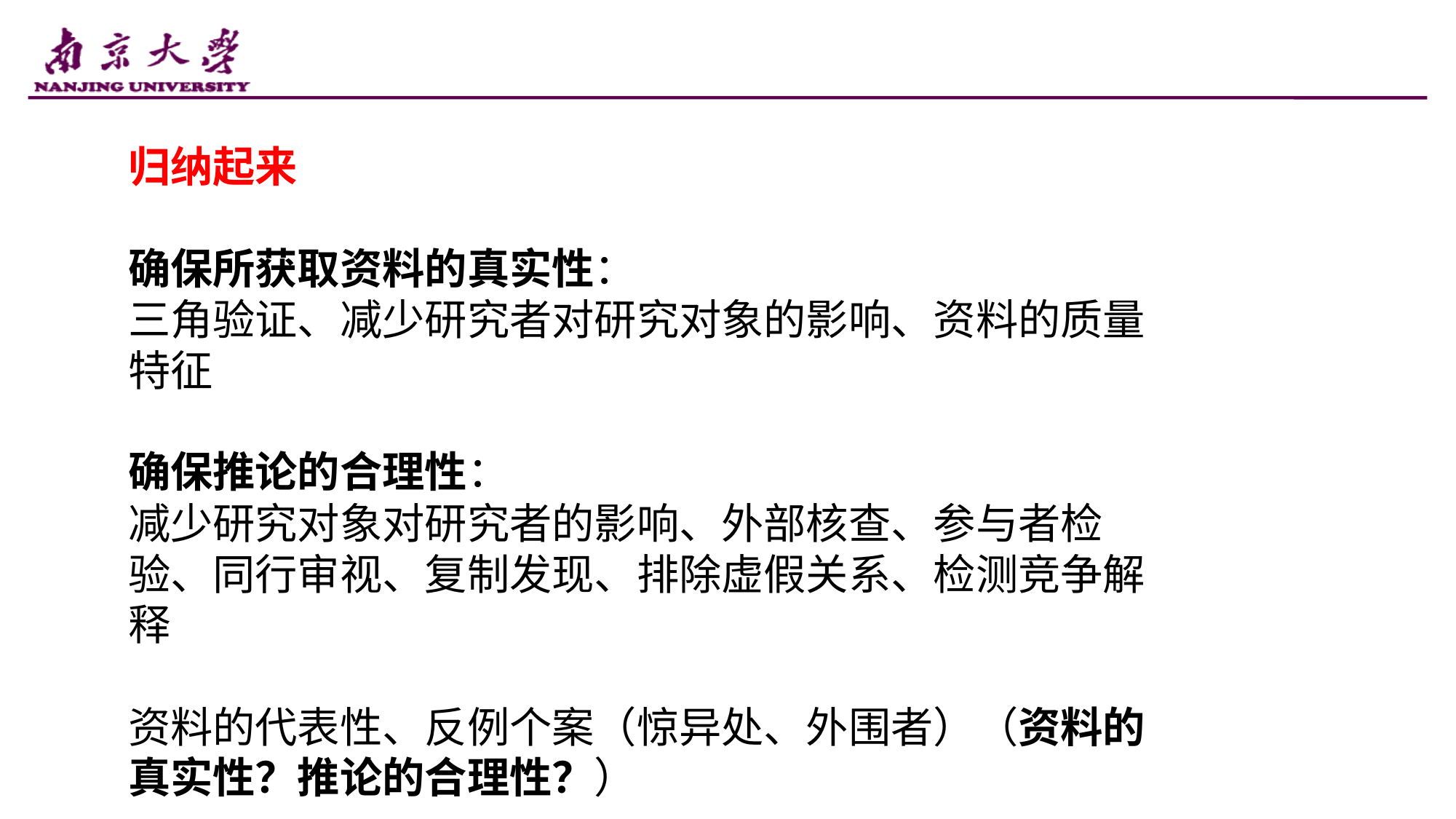

归纳起来

确保所获取资料的真实性：
三角验证、减少研究者对研究对象的影响、资料的质量特征

确保推论的合理性：
减少研究对象对研究者的影响、外部核查、参与者检验、同行审视、复制发现、排除虚假关系、检测竞争解释

资料的代表性、反例个案（惊异处、外围者）（资料的真实性？推论的合理性？）